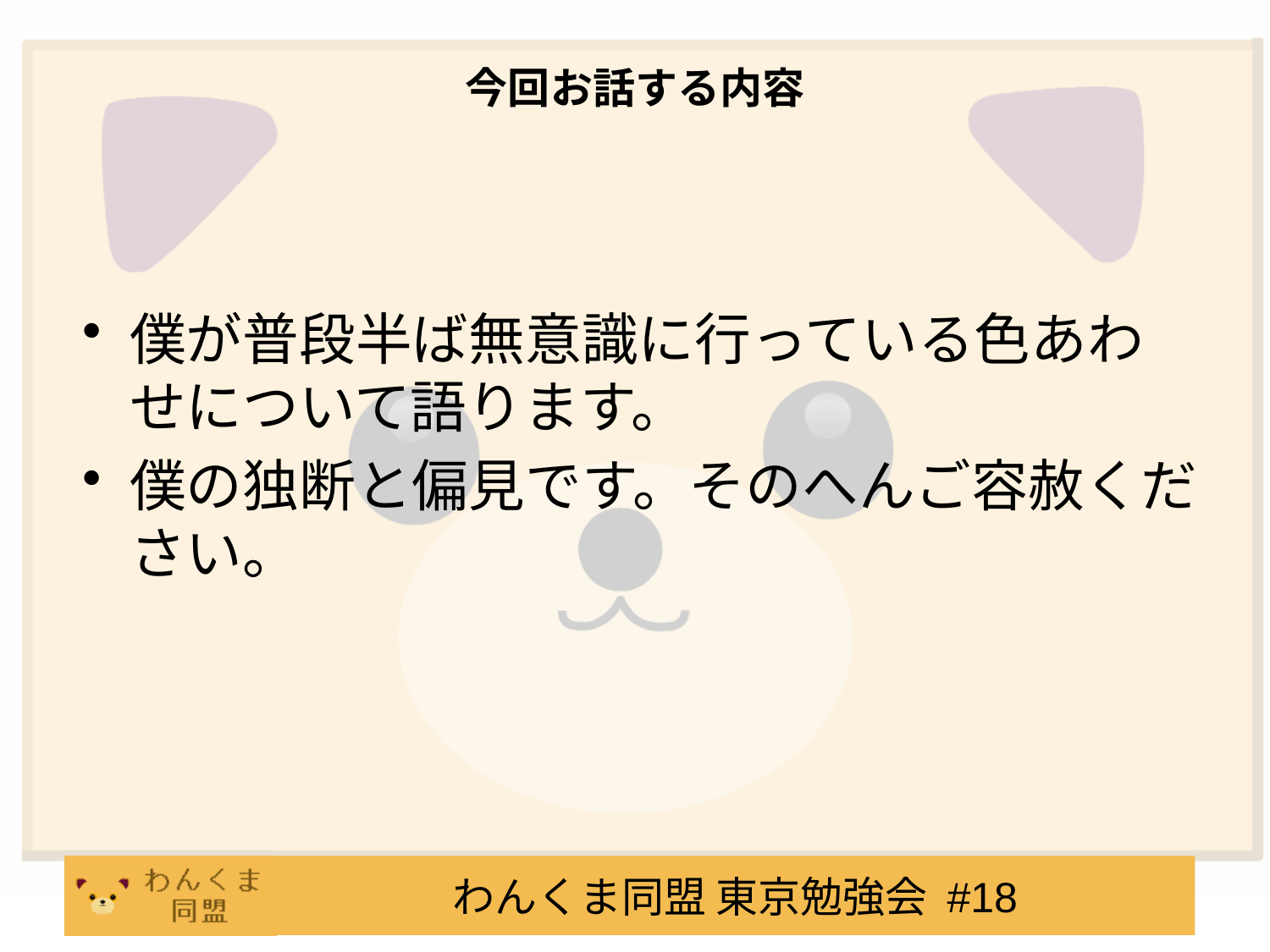

# 今回お話する内容
僕が普段半ば無意識に行っている色あわせについて語ります。
僕の独断と偏見です。そのへんご容赦ください。